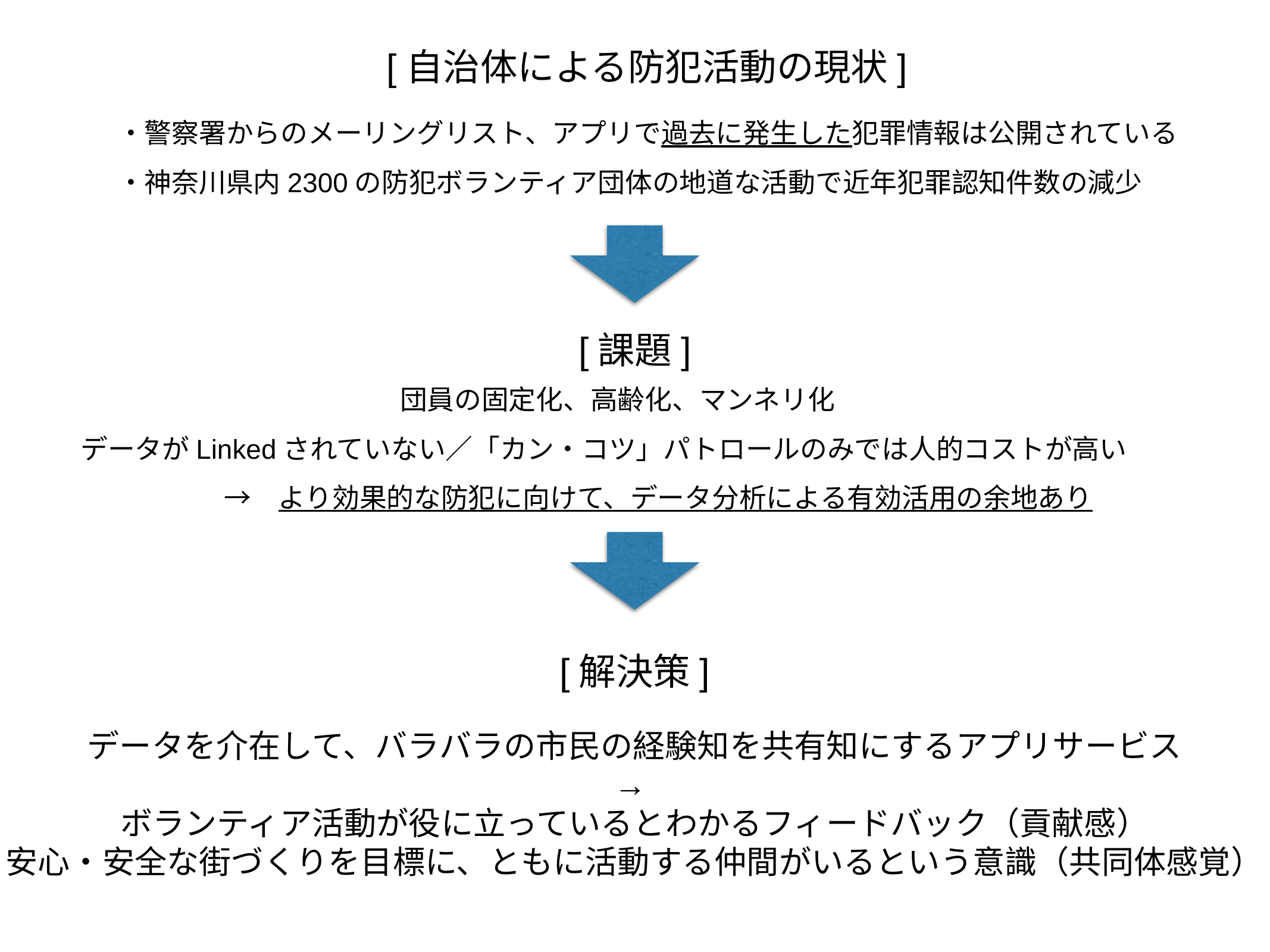

[自治体による防犯活動の現状]
・警察署からのメーリングリスト、アプリで過去に発生した犯罪情報は公開されている
・神奈川県内2300の防犯ボランティア団体の地道な活動で近年犯罪認知件数の減少

[課題]
団員の固定化、高齢化、マンネリ化
データがLinkedされていない／「カン・コツ」パトロールのみでは人的コストが高い
　　　→　より効果的な防犯に向けて、データ分析による有効活用の余地あり

[解決策]
データを介在して、バラバラの市民の経験知を共有知にするアプリサービス
→
ボランティア活動が役に立っているとわかるフィードバック（貢献感）
安心・安全な街づくりを目標に、ともに活動する仲間がいるという意識（共同体感覚）